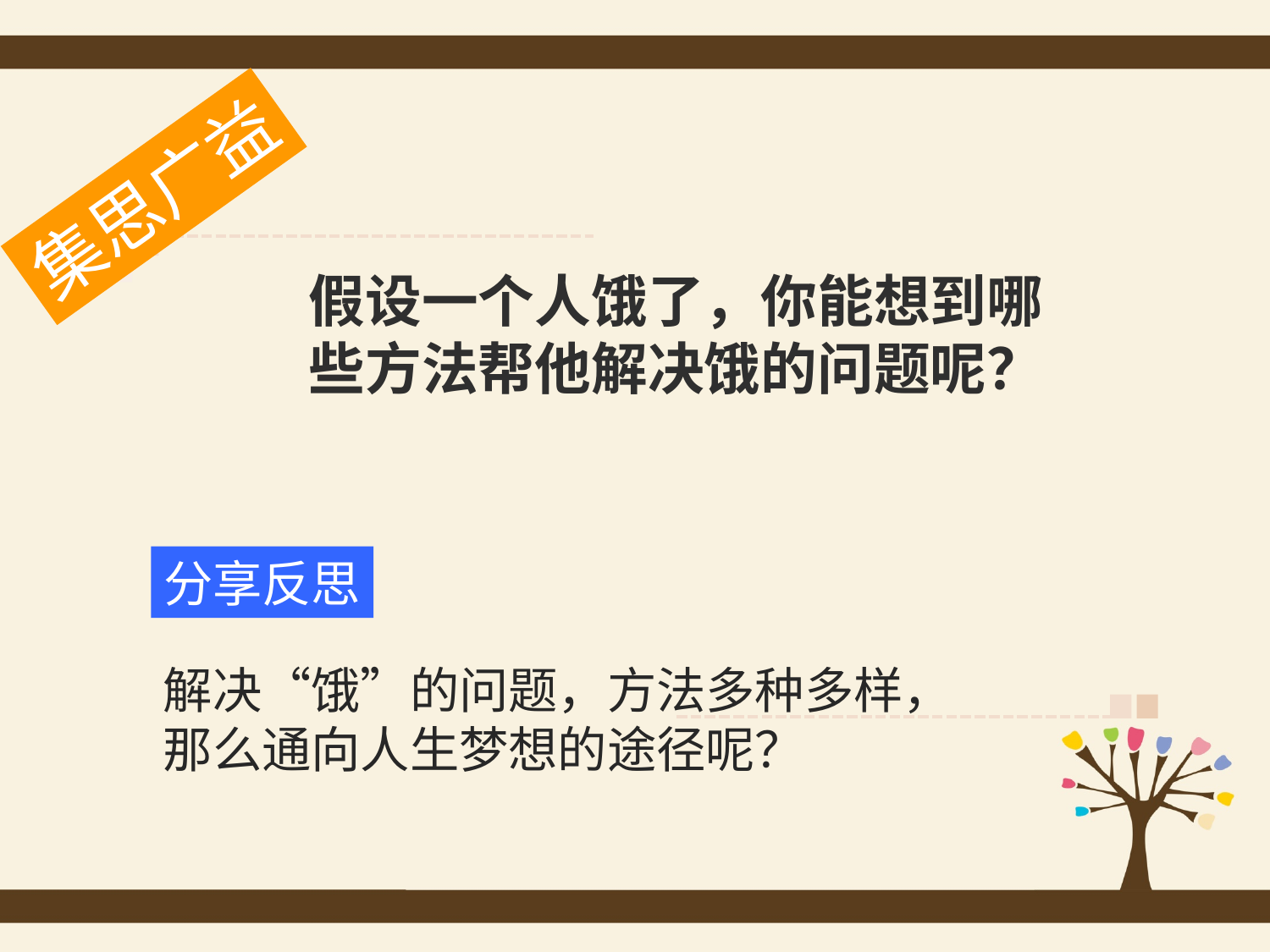

集思广益
假设一个人饿了，你能想到哪些方法帮他解决饿的问题呢？
分享反思
解决“饿”的问题，方法多种多样，那么通向人生梦想的途径呢？